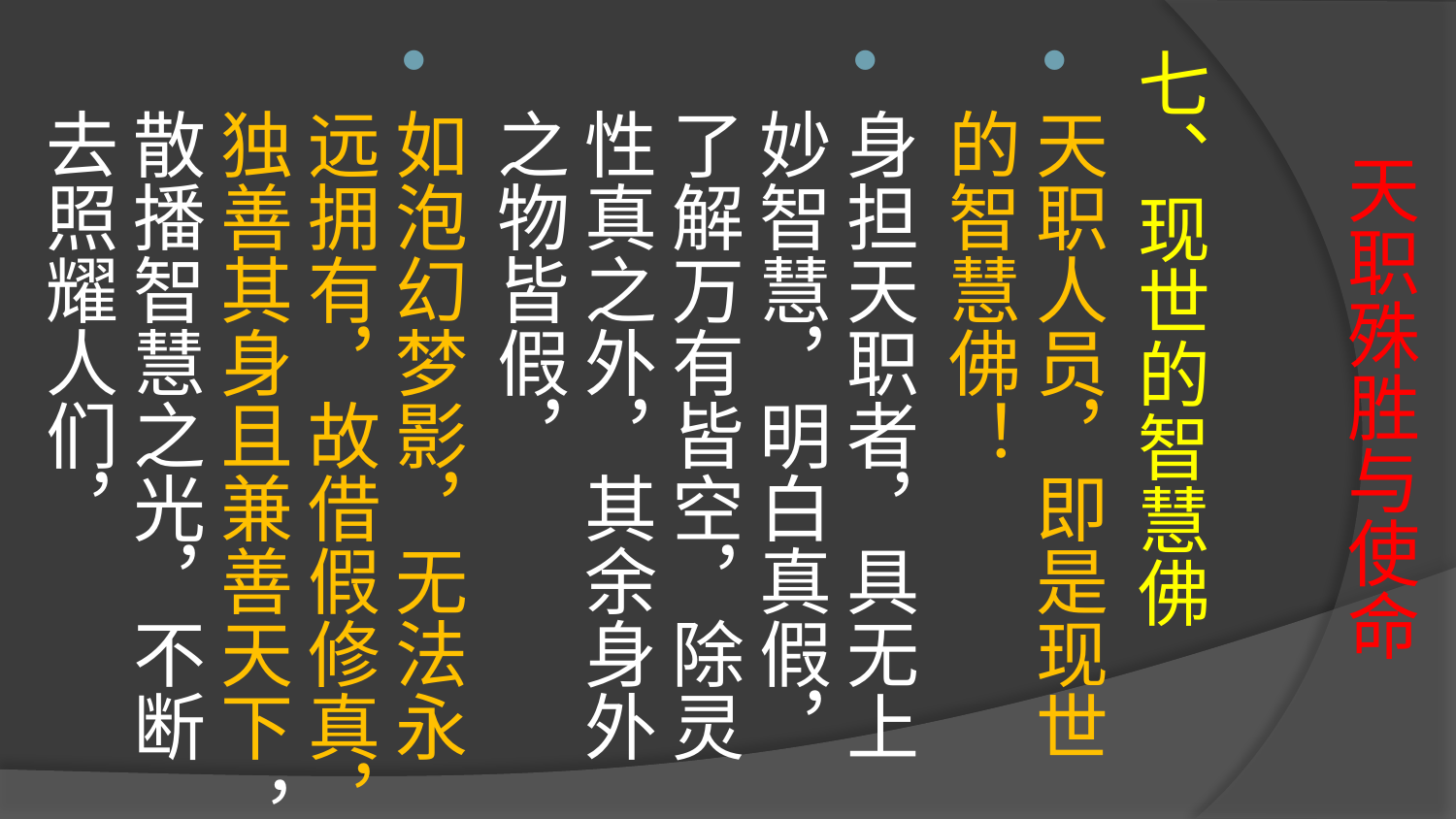

# 天职殊胜与使命
七、现世的智慧佛
天职人员，即是现世的智慧佛！
身担天职者，具无上妙智慧，明白真假，了解万有皆空，除灵性真之外，其余身外之物皆假，
如泡幻梦影，无法永远拥有，故借假修真，独善其身且兼善天下 ，散播智慧之光，不断去照耀人们，